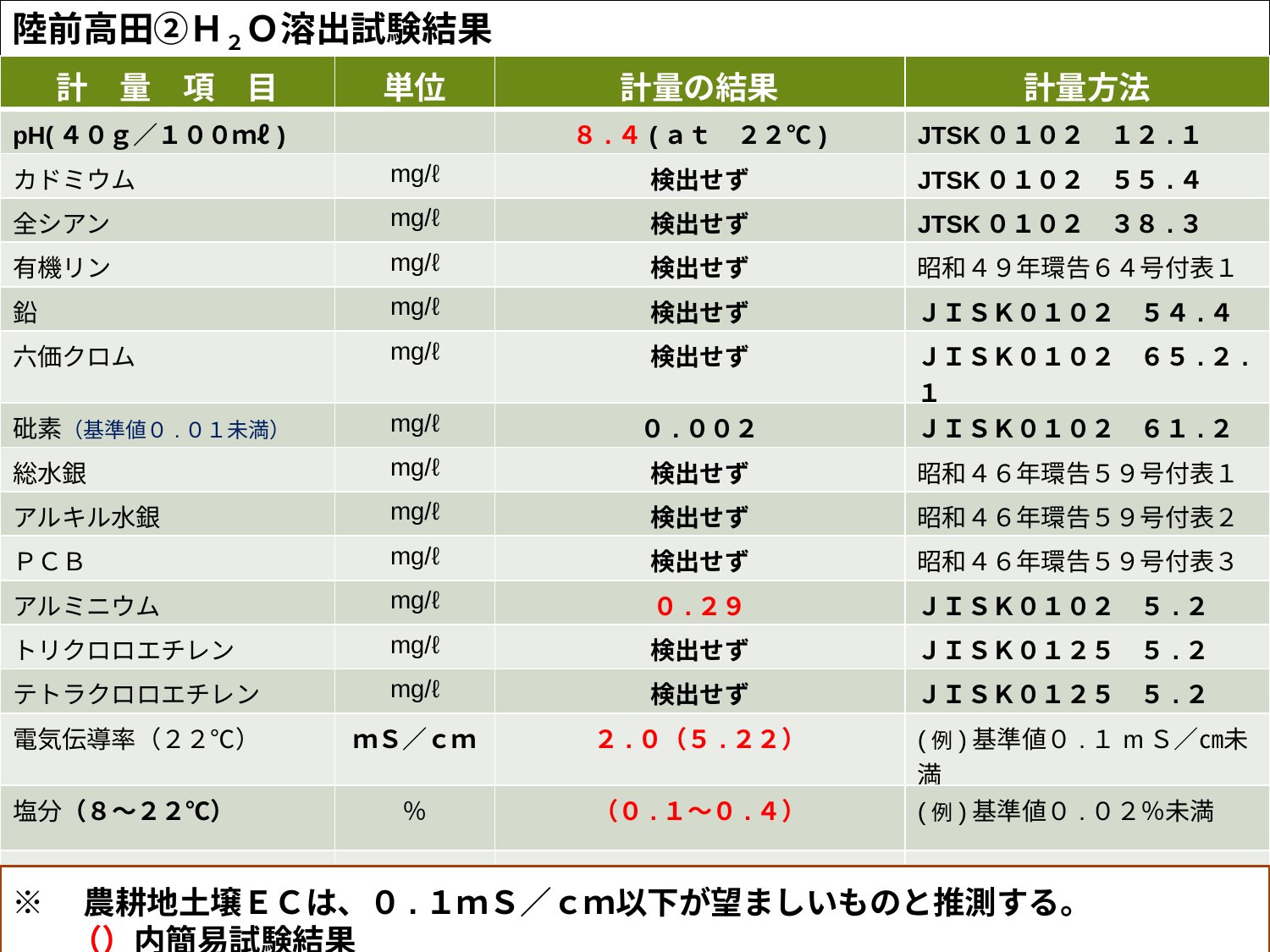

陸前高田②Ｈ２Ｏ溶出試験結果
| 計　量　項　目 | 単位 | 計量の結果 | 計量方法 |
| --- | --- | --- | --- |
| pH(４０ｇ／１００ｍℓ) |  | ８.４(ａｔ　２２℃) | JTSK０１０２　１２.１ |
| カドミウム | mg/ℓ | 検出せず | JTSK０１０２　５５.４ |
| 全シアン | mg/ℓ | 検出せず | JTSK０１０２　３８.３ |
| 有機リン | mg/ℓ | 検出せず | 昭和４９年環告６４号付表１ |
| 鉛 | mg/ℓ | 検出せず | ＪＩＳＫ０１０２　５４.４ |
| 六価クロム | mg/ℓ | 検出せず | ＪＩＳＫ０１０２　６５.２.１ |
| 砒素（基準値０.０１未満） | mg/ℓ | ０.００２ | ＪＩＳＫ０１０２　６１.２ |
| 総水銀 | mg/ℓ | 検出せず | 昭和４６年環告５９号付表１ |
| アルキル水銀 | mg/ℓ | 検出せず | 昭和４６年環告５９号付表２ |
| ＰＣＢ | mg/ℓ | 検出せず | 昭和４６年環告５９号付表３ |
| アルミニウム | mg/ℓ | ０.２９ | ＪＩＳＫ０１０２　５.２ |
| トリクロロエチレン | mg/ℓ | 検出せず | ＪＩＳＫ０１２５　５.２ |
| テトラクロロエチレン | mg/ℓ | 検出せず | ＪＩＳＫ０１２５　５.２ |
| 電気伝導率（２２℃） | ｍＳ／ｃｍ | ２.０（５.２２） | (例)基準値０.１mＳ／㎝未満 |
| 塩分（８～２２℃） | ％ | （０.１～０.４） | (例)基準値０.０２％未満 |
|  |  |  |  |
|  |  |  |  |
|  |  |  |  |
|  |  |  |  |
※　農耕地土壌ＥＣは、０.１ｍＳ／ｃｍ以下が望ましいものと推測する。
       （）内簡易試験結果